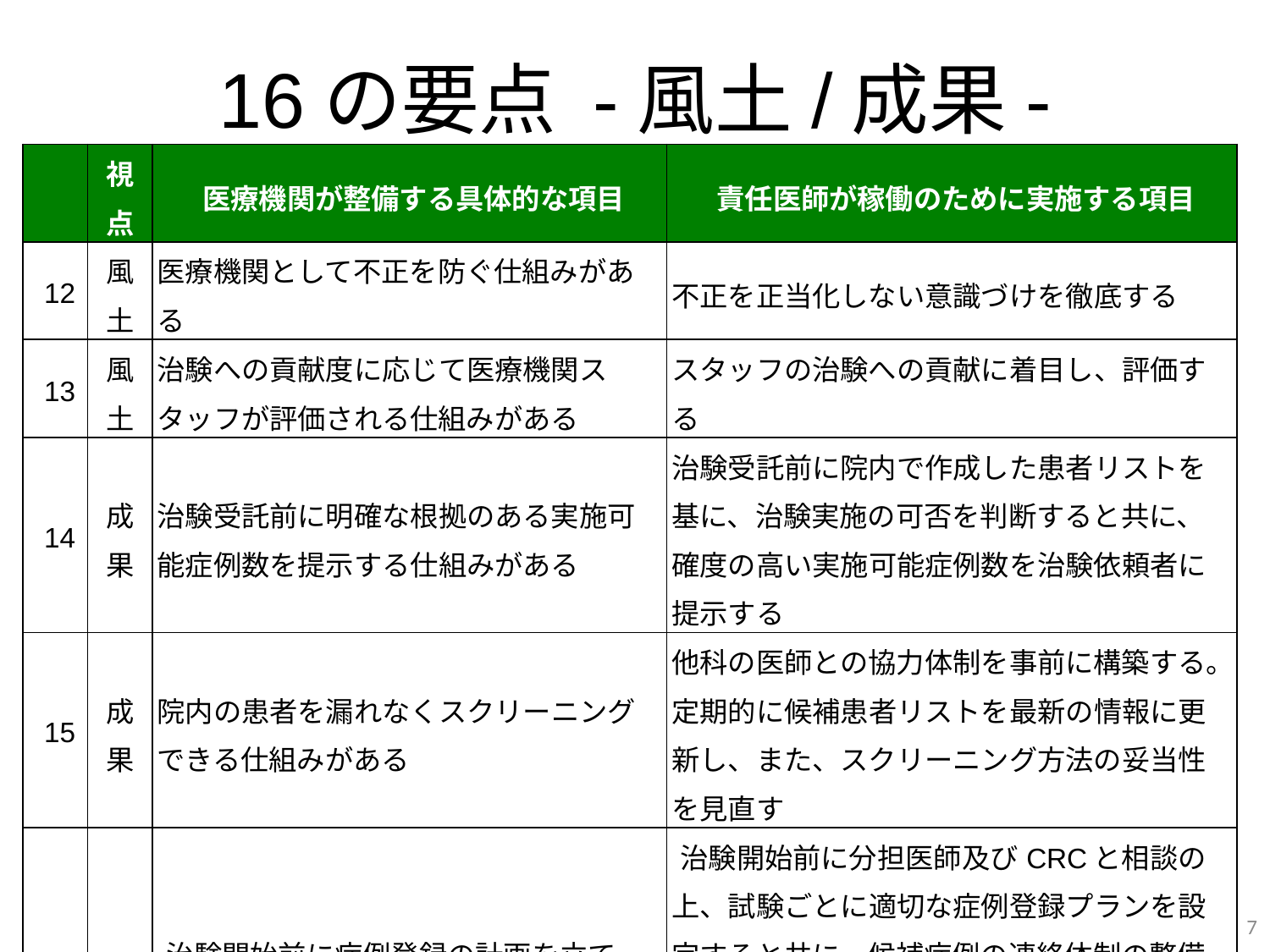

# 16の要点 -風土/成果-
|  | 視点 | 医療機関が整備する具体的な項目 | 責任医師が稼働のために実施する項目 |
| --- | --- | --- | --- |
| 12 | 風土 | 医療機関として不正を防ぐ仕組みがある | 不正を正当化しない意識づけを徹底する |
| 13 | 風土 | 治験への貢献度に応じて医療機関スタッフが評価される仕組みがある | スタッフの治験への貢献に着目し、評価する |
| 14 | 成果 | 治験受託前に明確な根拠のある実施可能症例数を提示する仕組みがある | 治験受託前に院内で作成した患者リストを基に、治験実施の可否を判断すると共に、確度の高い実施可能症例数を治験依頼者に提示する |
| 15 | 成果 | 院内の患者を漏れなくスクリーニングできる仕組みがある | 他科の医師との協力体制を事前に構築する。定期的に候補患者リストを最新の情報に更新し、また、スクリーニング方法の妥当性を見直す |
| 16 | 成果 | 治験開始前に症例登録の計画を立て、症例登録が伸び悩んだ時は症例登録促進策を実施している | 治験開始前に分担医師及びCRCと相談の上、試験ごとに適切な症例登録プランを設定すると共に、候補症例の連絡体制の整備等、症例登録が円滑に進むように調整する。また、登録が遅延している場合は、スタッフ、他科及び院外の協力のもと、適切な登録促進策を講じる |
7